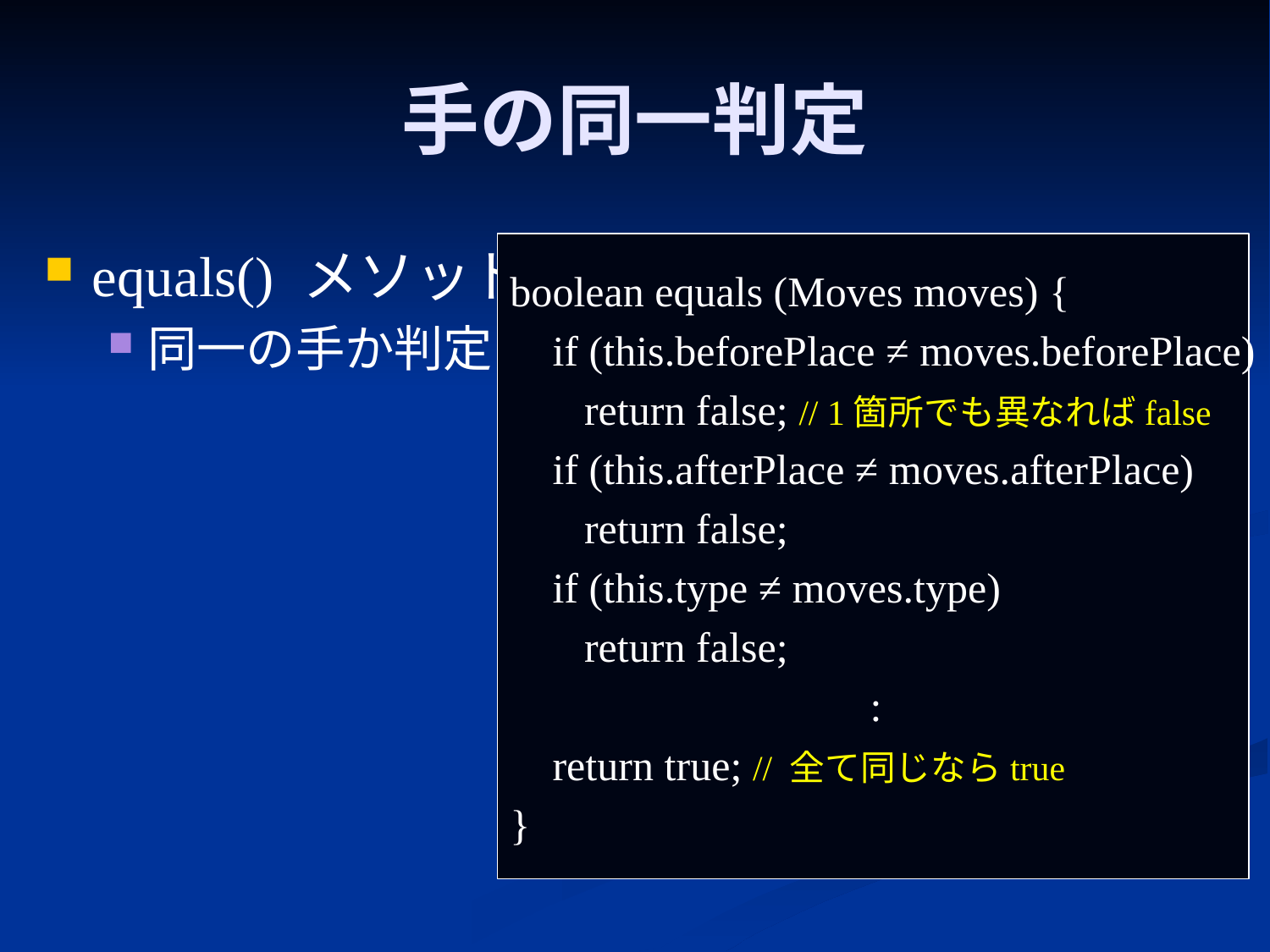

# 手の同一判定
equals() メソッド
同一の手か判定する
boolean equals (Moves moves) {
    if (this.beforePlace ≠ moves.beforePlace)
       return false; // 1箇所でも異なればfalse
    if (this.afterPlace ≠ moves.afterPlace)
       return false;
    if (this.type ≠ moves.type)
       return false;
                                  :
    return true; // 全て同じならtrue
}